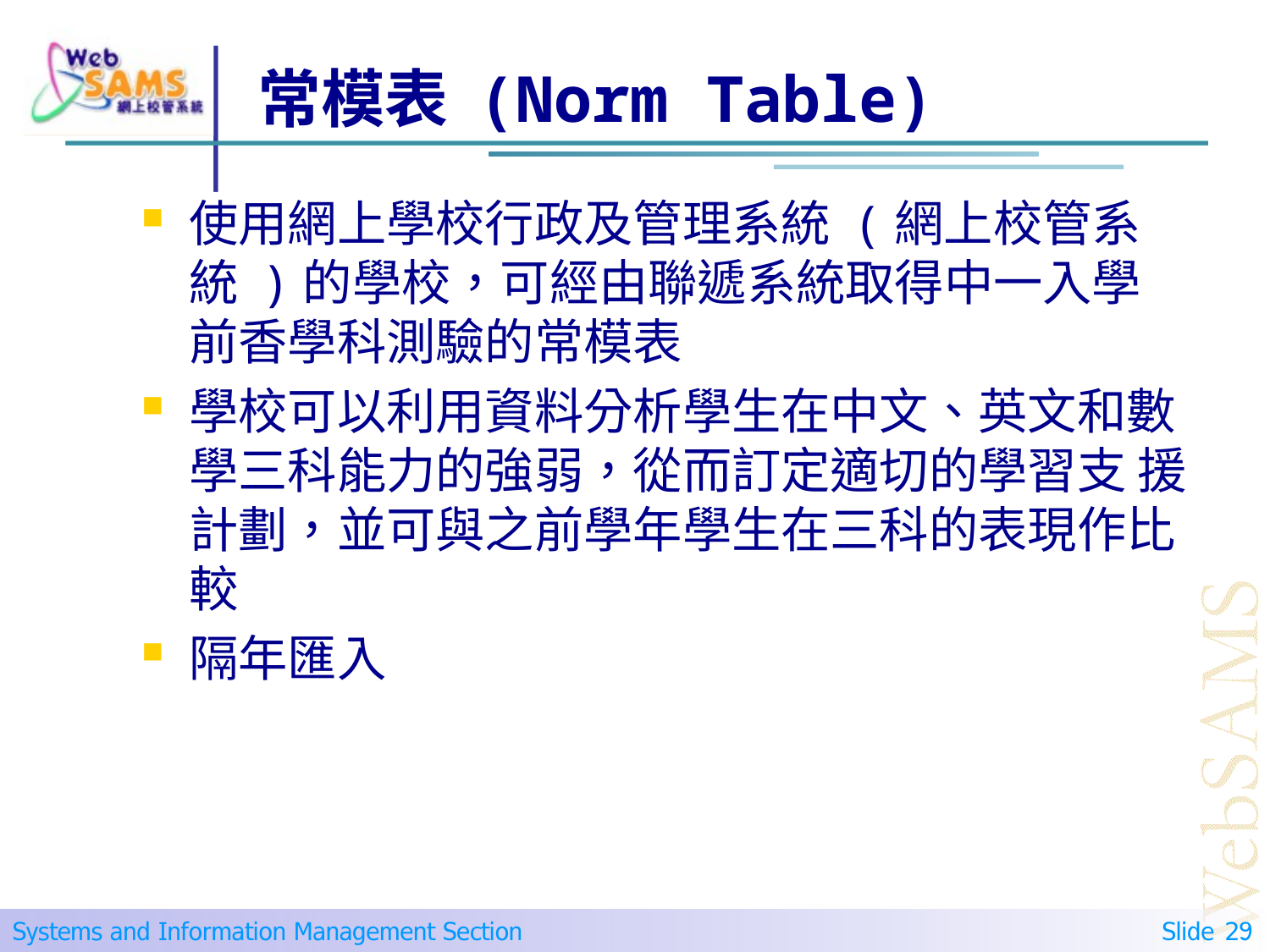

# 常模表 (Norm Table)
使用網上學校行政及管理系統 (網上校管系 統 )的學校，可經由聯遞系統取得中一入學 前香學科測驗的常模表
學校可以利用資料分析學生在中文、英文和數學三科能力的強弱，從而訂定適切的學習支 援計劃，並可與之前學年學生在三科的表現作比較
隔年匯入